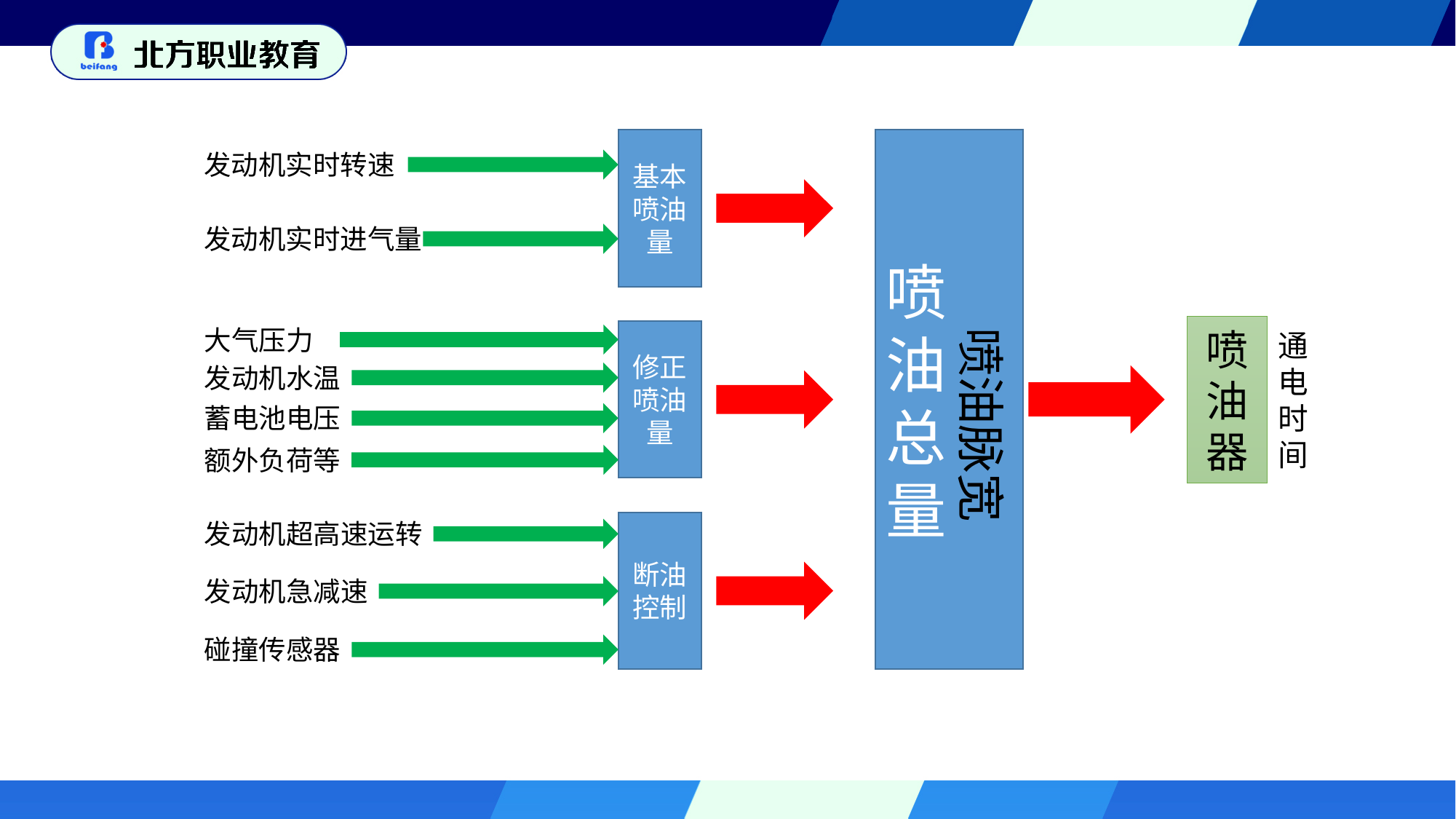

基本喷油量
喷
油
总
量
喷油脉宽
发动机实时转速

发动机实时进气量

喷
油
器
通电时间
大气压力
修正喷油量

发动机水温

蓄电池电压

额外负荷等

发动机超高速运转
断油控制

发动机急减速

碰撞传感器